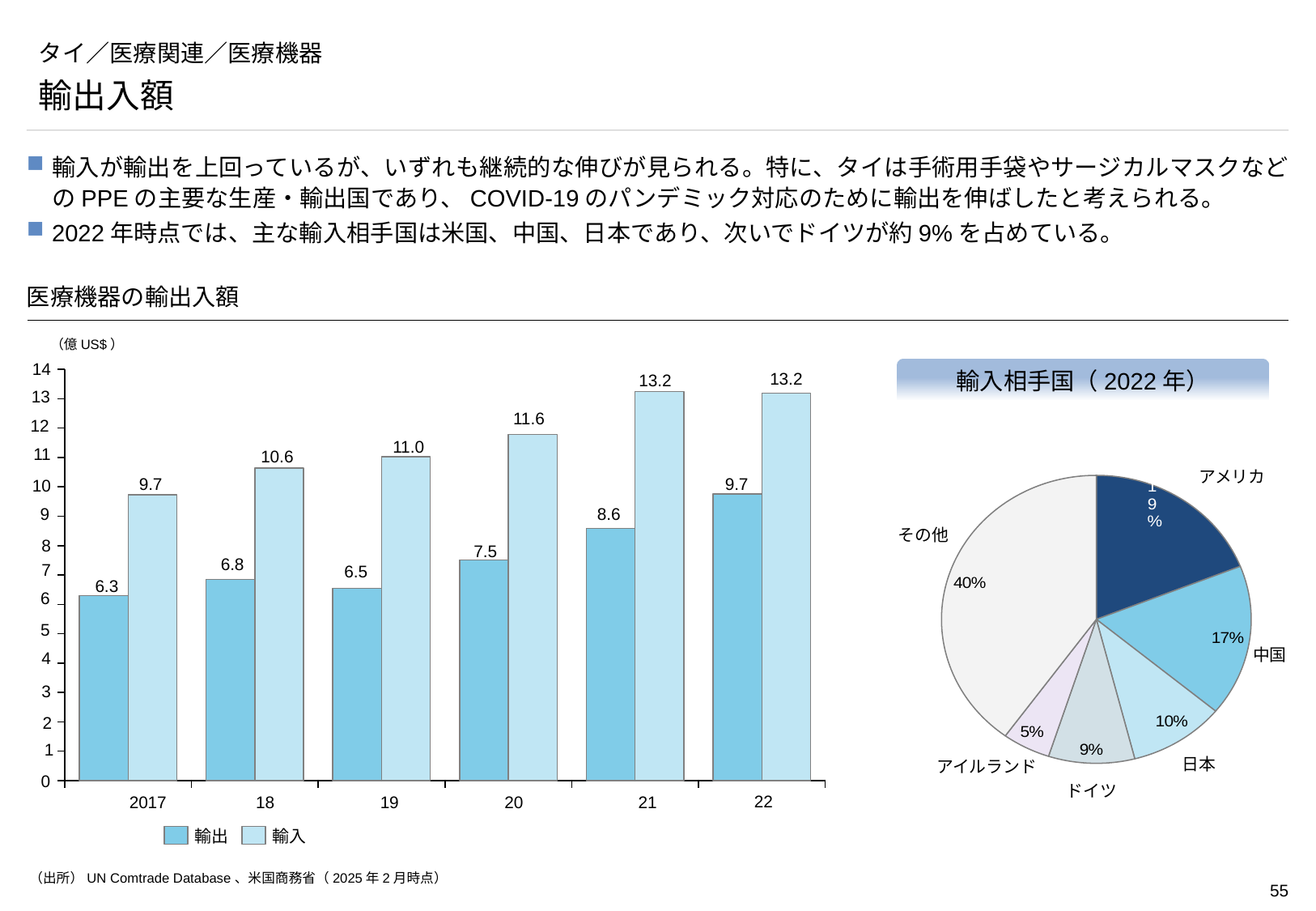

# タイ／医療関連／医療機器
輸出入額
輸入が輸出を上回っているが、いずれも継続的な伸びが見られる。特に、タイは手術用手袋やサージカルマスクなどのPPEの主要な生産・輸出国であり、COVID-19のパンデミック対応のために輸出を伸ばしたと考えられる。
2022年時点では、主な輸入相手国は米国、中国、日本であり、次いでドイツが約9%を占めている。
医療機器の輸出入額
（億US$）
14

### Chart

| Category |  |  |
|---|---|---|
輸入相手国（2022年）
13.2
13.2
13
11.6
12
11.0

### Chart

| Category |  |
|---|---|
11
10.6
アメリカ
9.7
9.7
10
8.6
9
その他
8
7.5
6.8
7
6.5
6.3
6
5
中国
4
3
2
1
日本
アイルランド
0
ドイツ
22
2017
18
19
20
21
輸出
輸入

（出所）UN Comtrade Database、米国商務省（2025年2月時点）